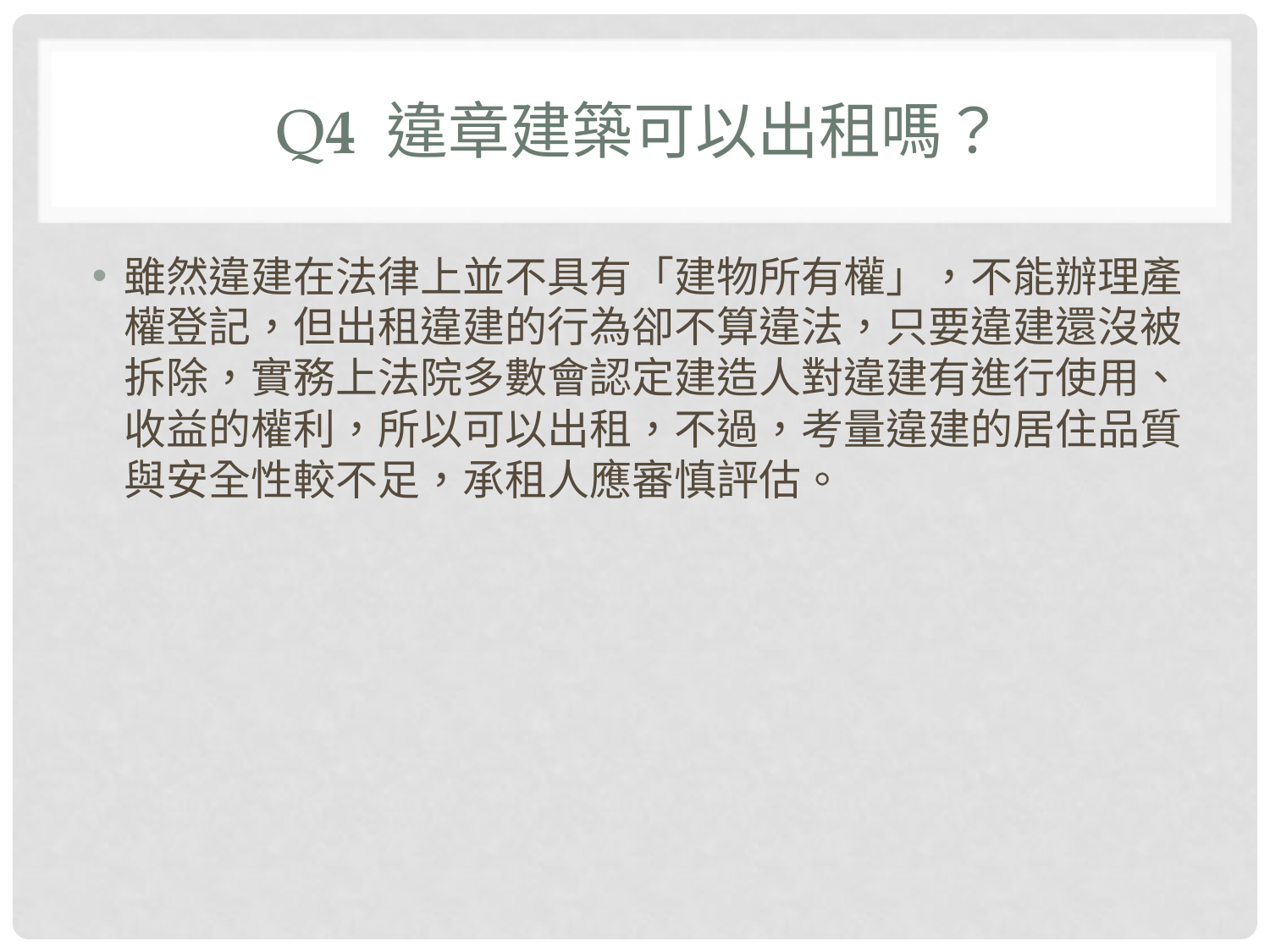

# q4 違章建築可以出租嗎？
雖然違建在法律上並不具有「建物所有權」，不能辦理產權登記，但出租違建的行為卻不算違法，只要違建還沒被拆除，實務上法院多數會認定建造人對違建有進行使用、收益的權利，所以可以出租，不過，考量違建的居住品質與安全性較不足，承租人應審慎評估。